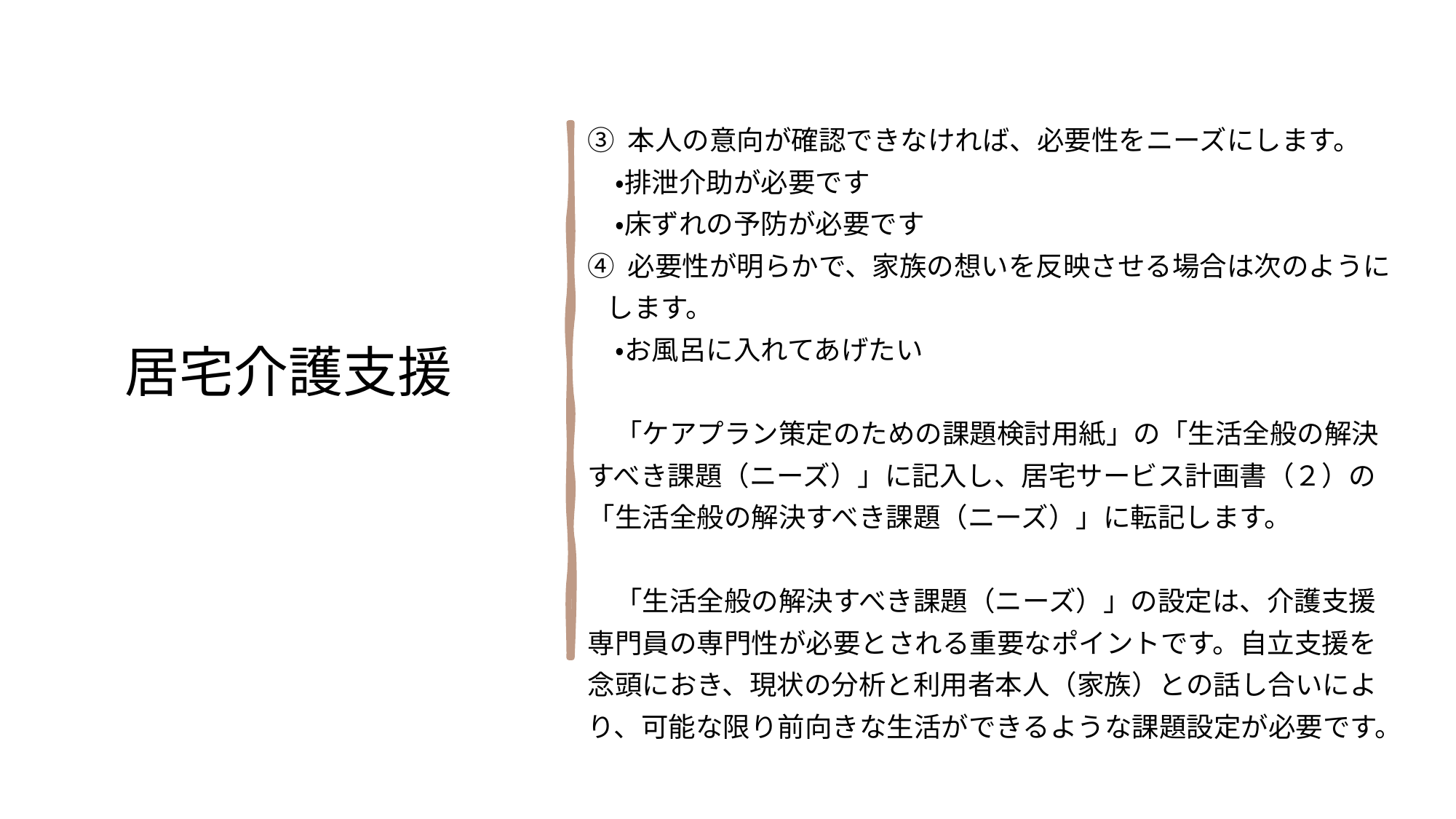

③ 本人の意向が確認できなければ、必要性をニーズにします。
　・排泄介助が必要です
　・床ずれの予防が必要です
④ 必要性が明らかで、家族の想いを反映させる場合は次のように
  します。
　・お風呂に入れてあげたい

　「ケアプラン策定のための課題検討用紙」の「生活全般の解決
すべき課題（ニーズ）」に記入し、居宅サービス計画書（２）の
「生活全般の解決すべき課題（ニーズ）」に転記します。

　「生活全般の解決すべき課題（ニーズ）」の設定は、介護支援
専門員の専門性が必要とされる重要なポイントです。自立支援を
念頭におき、現状の分析と利用者本人（家族）との話し合いによ
り、可能な限り前向きな生活ができるような課題設定が必要です。

居宅介護支援